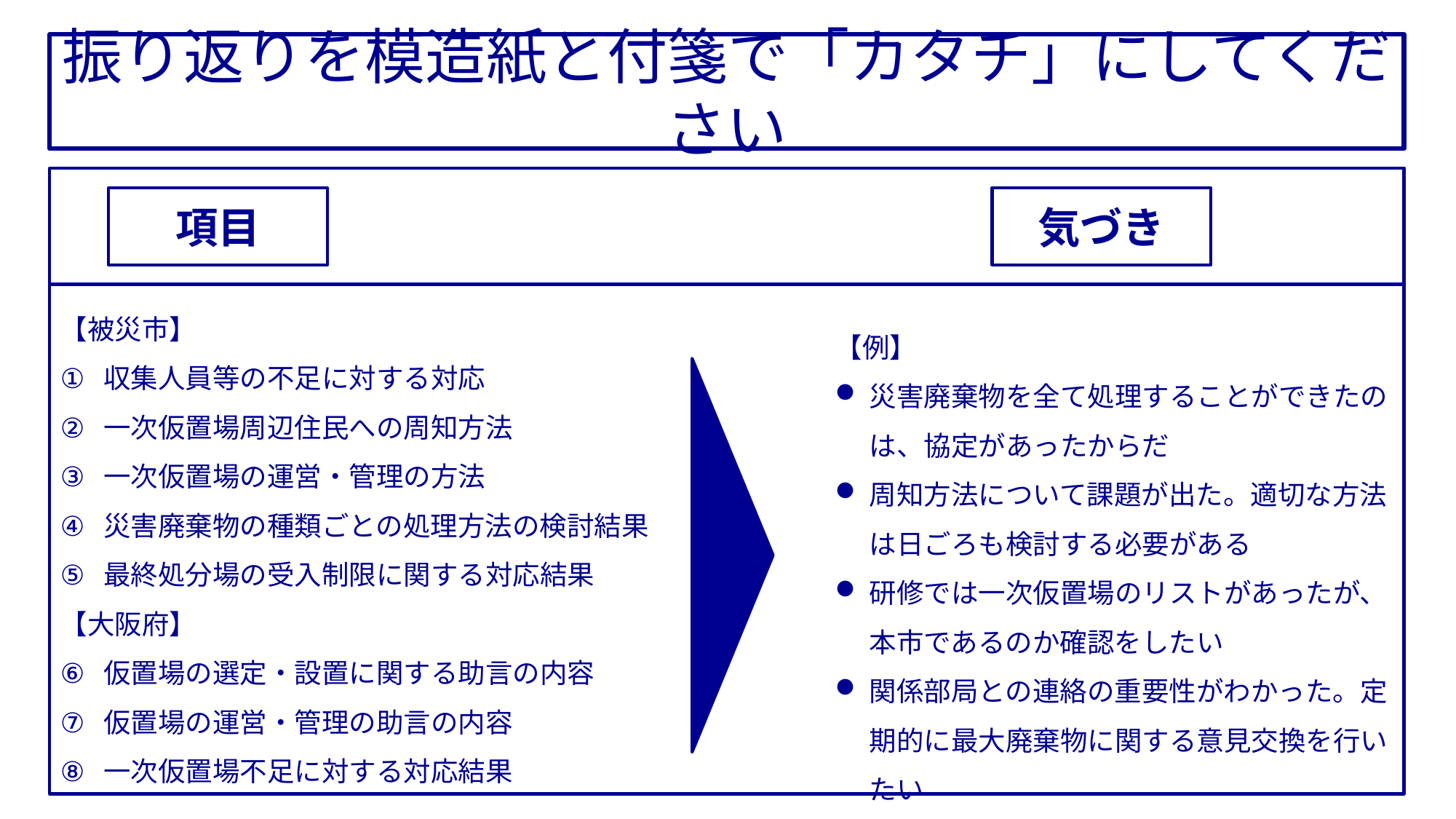

振り返りを模造紙と付箋で「カタチ」にしてください

項目
気づき
【被災市】
収集人員等の不足に対する対応
一次仮置場周辺住民への周知方法
一次仮置場の運営・管理の方法
災害廃棄物の種類ごとの処理方法の検討結果
最終処分場の受入制限に関する対応結果
【大阪府】
仮置場の選定・設置に関する助言の内容
仮置場の運営・管理の助言の内容
一次仮置場不足に対する対応結果
【例】
災害廃棄物を全て処理することができたのは、協定があったからだ
周知方法について課題が出た。適切な方法は日ごろも検討する必要がある
研修では一次仮置場のリストがあったが、本市であるのか確認をしたい
関係部局との連絡の重要性がわかった。定期的に最大廃棄物に関する意見交換を行いたい